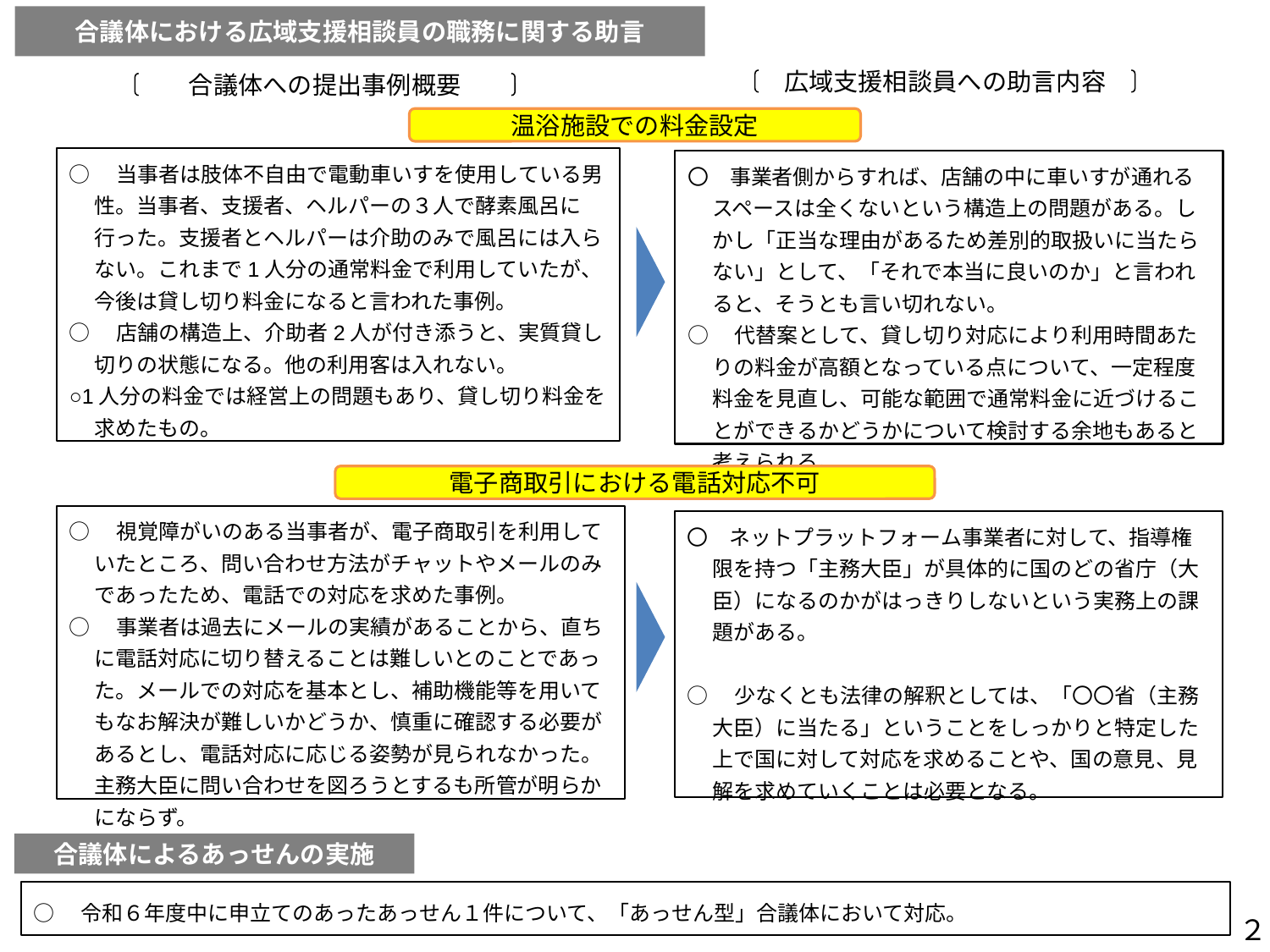

合議体における広域支援相談員の職務に関する助言
広域支援相談員への助言内容
合議体への提出事例概要
温浴施設での料金設定
○　当事者は肢体不自由で電動車いすを使用している男性。当事者、支援者、ヘルパーの３人で酵素風呂に行った。支援者とヘルパーは介助のみで風呂には入らない。これまで1人分の通常料金で利用していたが、今後は貸し切り料金になると言われた事例。
○　店舗の構造上、介助者2人が付き添うと、実質貸し切りの状態になる。他の利用客は入れない。
○1人分の料金では経営上の問題もあり、貸し切り料金を求めたもの。
〇　事業者側からすれば、店舗の中に車いすが通れるスペースは全くないという構造上の問題がある。しかし「正当な理由があるため差別的取扱いに当たらない」として、「それで本当に良いのか」と言われると、そうとも言い切れない。
○　代替案として、貸し切り対応により利用時間あたりの料金が高額となっている点について、一定程度料金を見直し、可能な範囲で通常料金に近づけることができるかどうかについて検討する余地もあると考えられる。

電子商取引における電話対応不可
○　視覚障がいのある当事者が、電子商取引を利用していたところ、問い合わせ方法がチャットやメールのみであったため、電話での対応を求めた事例。
○　事業者は過去にメールの実績があることから、直ちに電話対応に切り替えることは難しいとのことであった。メールでの対応を基本とし、補助機能等を用いてもなお解決が難しいかどうか、慎重に確認する必要があるとし、電話対応に応じる姿勢が見られなかった。主務大臣に問い合わせを図ろうとするも所管が明らかにならず。
〇　ネットプラットフォーム事業者に対して、指導権限を持つ「主務大臣」が具体的に国のどの省庁（大臣）になるのかがはっきりしないという実務上の課題がある。

○　少なくとも法律の解釈としては、「〇〇省（主務大臣）に当たる」ということをしっかりと特定した上で国に対して対応を求めることや、国の意見、見解を求めていくことは必要となる。

合議体によるあっせんの実施
○　令和６年度中に申立てのあったあっせん１件について、「あっせん型」合議体において対応。
２